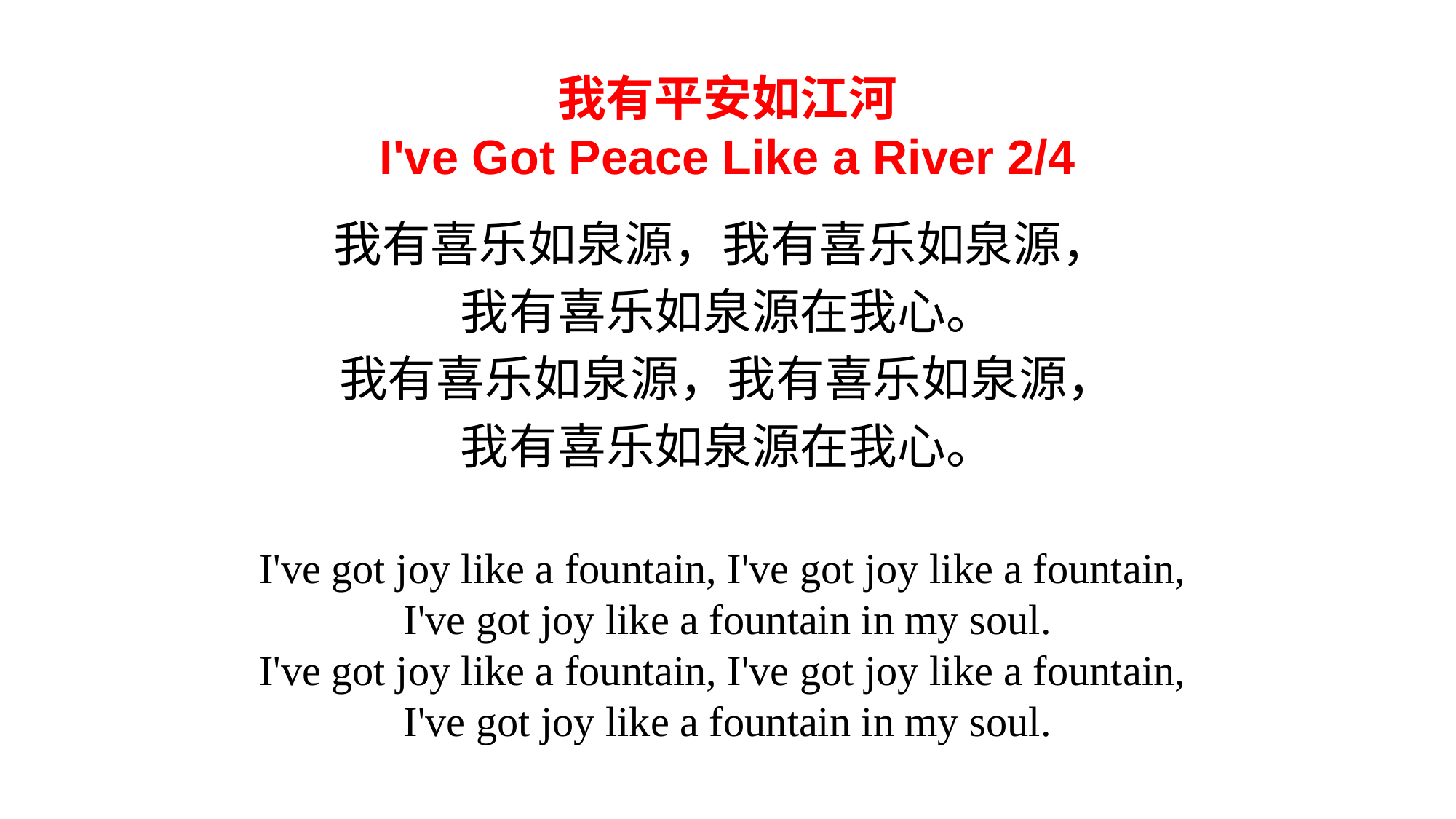

我有平安如江河
I've Got Peace Like a River 2/4
我有喜乐如泉源，我有喜乐如泉源，
我有喜乐如泉源在我心。
我有喜乐如泉源，我有喜乐如泉源，
我有喜乐如泉源在我心。

I've got joy like a fountain, I've got joy like a fountain,
I've got joy like a fountain in my soul.
I've got joy like a fountain, I've got joy like a fountain,
I've got joy like a fountain in my soul.